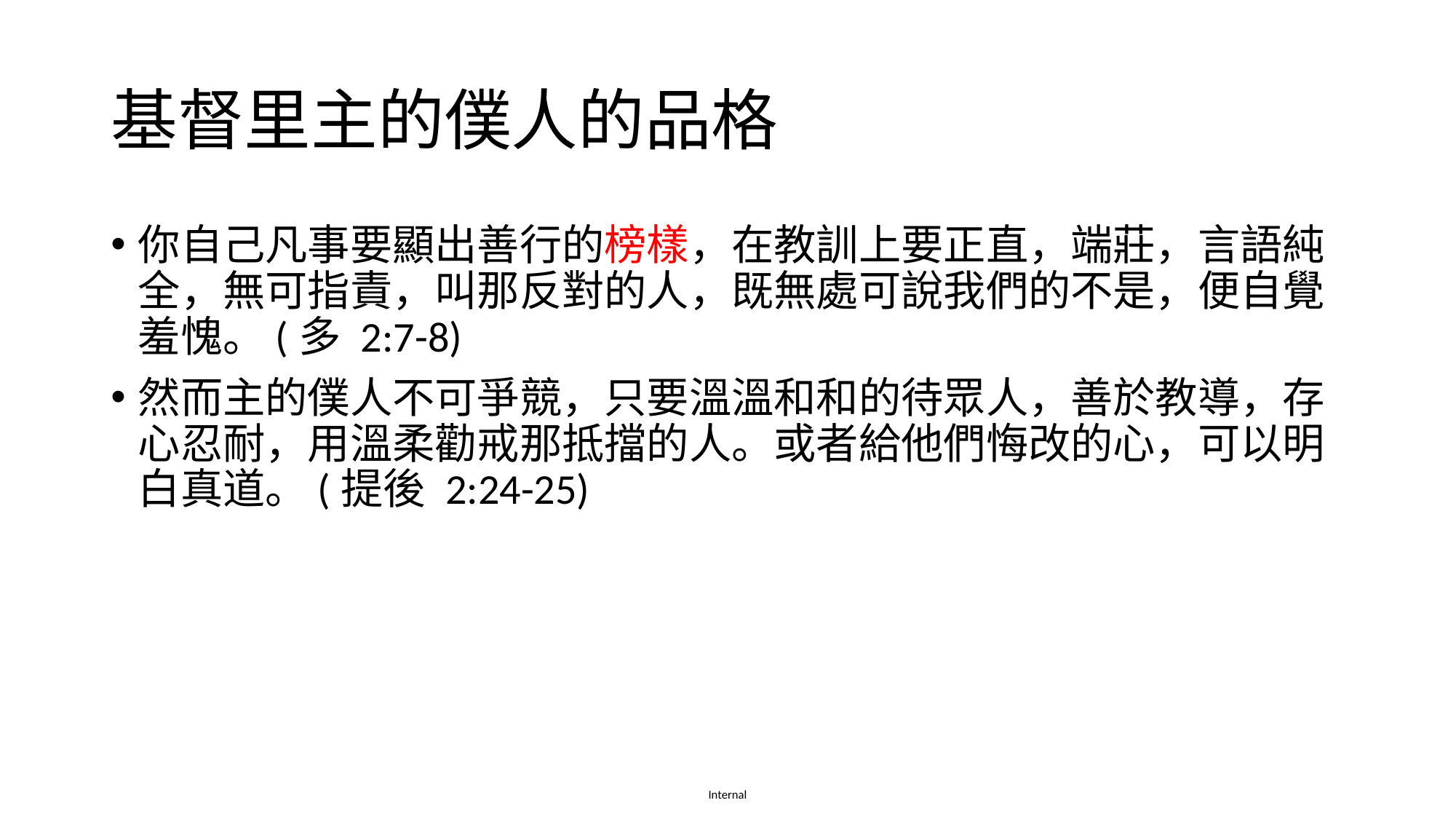

# 基督里主的僕人的品格
你自己凡事要顯出善行的榜樣，在教訓上要正直，端莊，言語純全，無可指責，叫那反對的人，既無處可說我們的不是，便自覺羞愧。(多 2:7-8)
然而主的僕人不可爭競，只要溫溫和和的待眾人，善於教導，存心忍耐，用溫柔勸戒那抵擋的人。或者給他們悔改的心，可以明白真道。(提後 2:24-25)